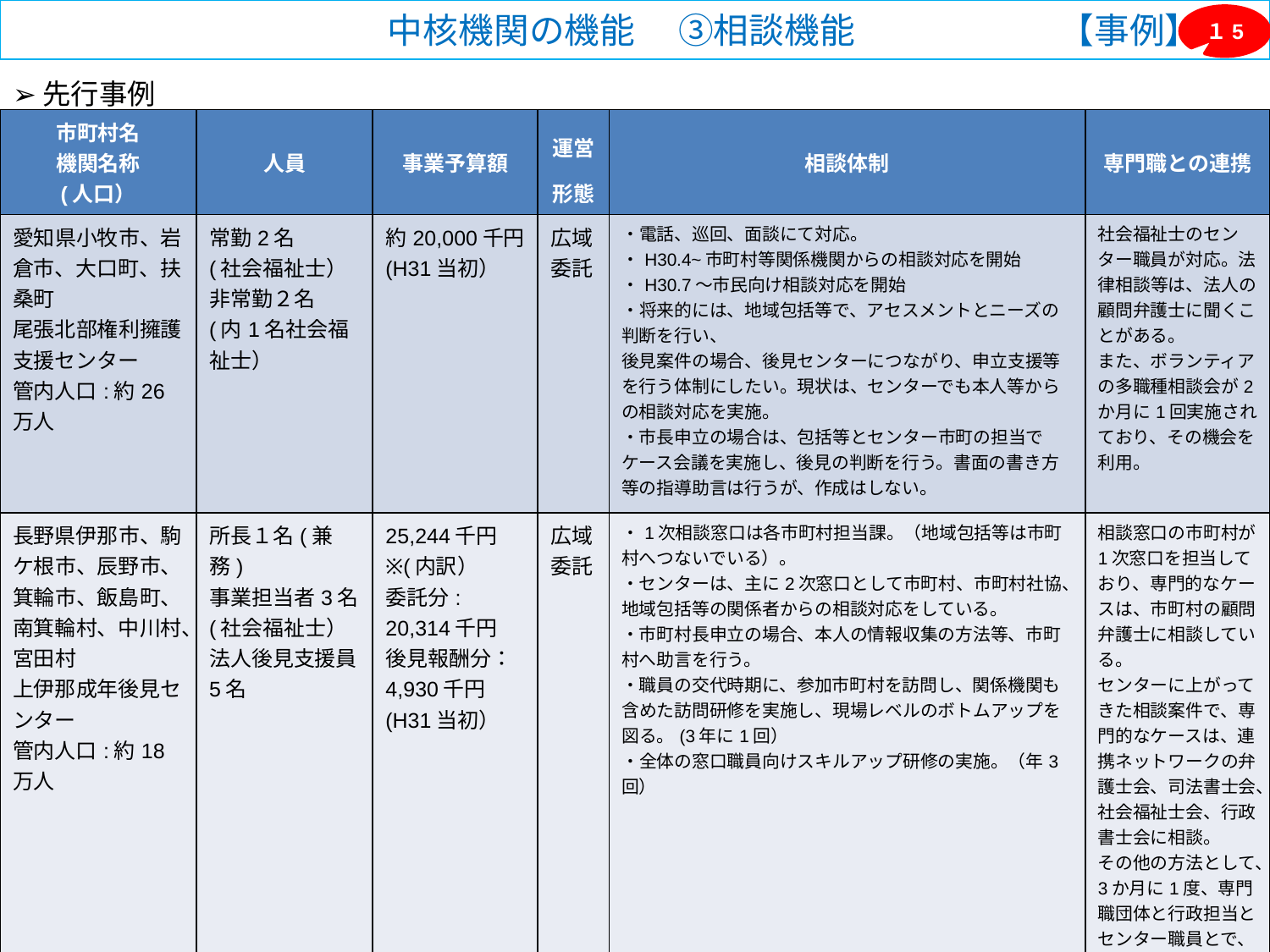

中核機関の機能　 ③相談機能　　                 【事例】
１5
# ➢先行事例
| 市町村名 機関名称 (人口） | 人員 | 事業予算額 | 運営形態 | 相談体制 | 専門職との連携 |
| --- | --- | --- | --- | --- | --- |
| 愛知県小牧市、岩倉市、大口町、扶桑町 尾張北部権利擁護支援センター 管内人口:約26万人 | 常勤2名 (社会福祉士） 非常勤２名 (内1名社会福祉士） | 約20,000千円 (H31当初） | 広域 委託 | ・電話、巡回、面談にて対応。 ・H30.4~市町村等関係機関からの相談対応を開始 ・H30.7～市民向け相談対応を開始 ・将来的には、地域包括等で、アセスメントとニーズの判断を行い、 後見案件の場合、後見センターにつながり、申立支援等を行う体制にしたい。現状は、センターでも本人等からの相談対応を実施。 ・市長申立の場合は、包括等とセンター市町の担当でケース会議を実施し、後見の判断を行う。書面の書き方等の指導助言は行うが、作成はしない。 | 社会福祉士のセンター職員が対応。法律相談等は、法人の顧問弁護士に聞くことがある。 また、ボランティアの多職種相談会が2か月に1回実施されており、その機会を利用。 |
| 長野県伊那市、駒ケ根市、辰野市、箕輪市、飯島町、南箕輪村、中川村、宮田村 上伊那成年後見センター 管内人口:約18万人 | 所長１名(兼務) 事業担当者3名 (社会福祉士） 法人後見支援員5名 | 25,244千円 ※(内訳） 委託分: 20,314千円 後見報酬分： 4,930千円 (H31当初） | 広域 委託 | ・1次相談窓口は各市町村担当課。（地域包括等は市町村へつないでいる）。 ・センターは、主に2次窓口として市町村、市町村社協、地域包括等の関係者からの相談対応をしている。 ・市町村長申立の場合、本人の情報収集の方法等、市町村へ助言を行う。 ・職員の交代時期に、参加市町村を訪問し、関係機関も含めた訪問研修を実施し、現場レベルのボトムアップを図る。(3年に1回） ・全体の窓口職員向けスキルアップ研修の実施。（年3回） | 相談窓口の市町村が1次窓口を担当しており、専門的なケースは、市町村の顧問弁護士に相談している。 センターに上がってきた相談案件で、専門的なケースは、連携ネットワークの弁護士会、司法書士会、社会福祉士会、行政書士会に相談。 その他の方法として、3か月に1度、専門職団体と行政担当とセンター職員とで、実務者のスキルアップとして勉強会を実施。 |